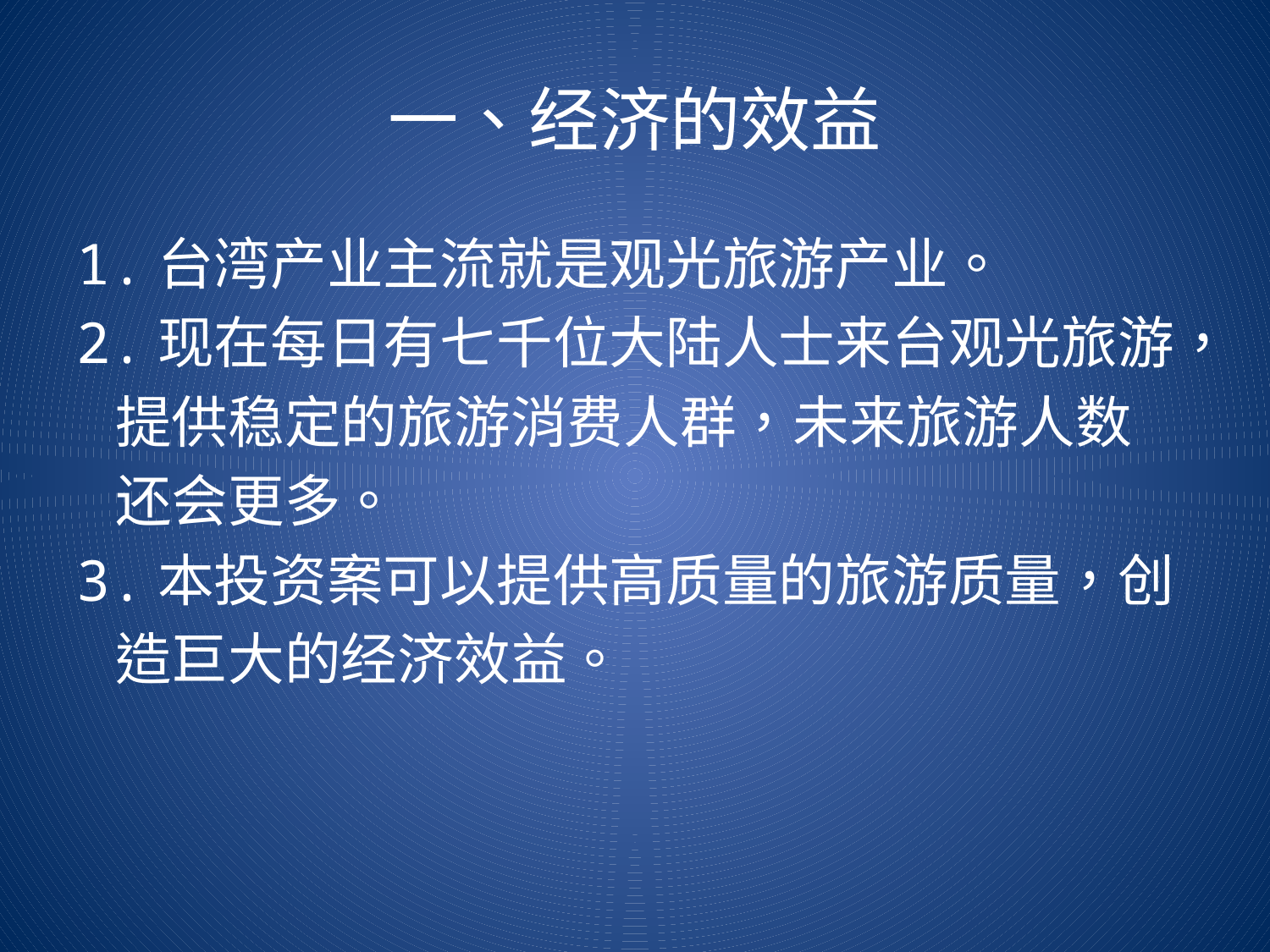

# 一、经济的效益
1.台湾产业主流就是观光旅游产业。
2.现在每日有七千位大陆人士来台观光旅游，
  提供稳定的旅游消费人群，未来旅游人数
  还会更多。
3.本投资案可以提供高质量的旅游质量，创
  造巨大的经济效益。